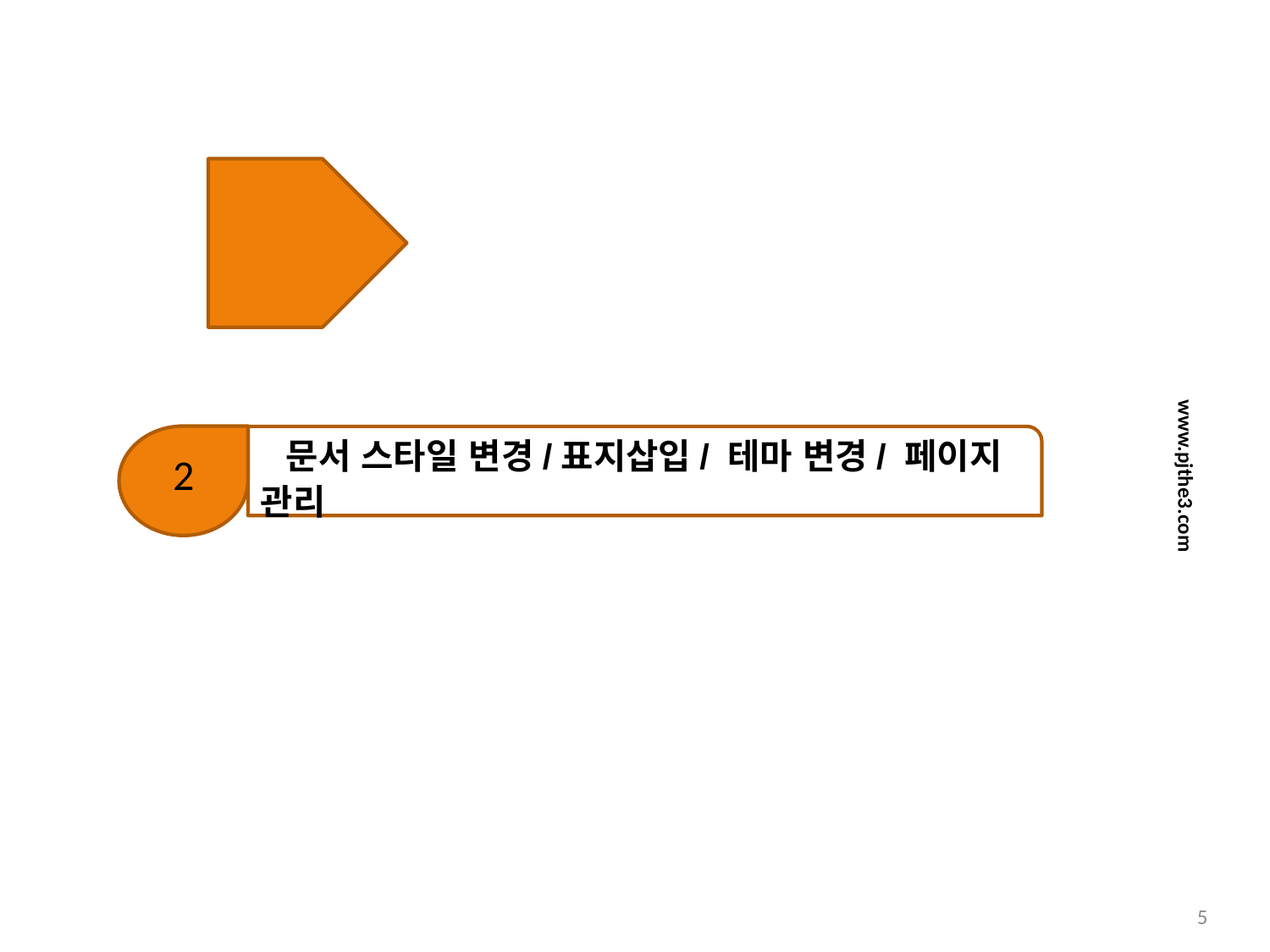

2
 문서 스타일 변경/표지삽입/ 테마 변경/ 페이지 관리
www.pjthe3.com
5